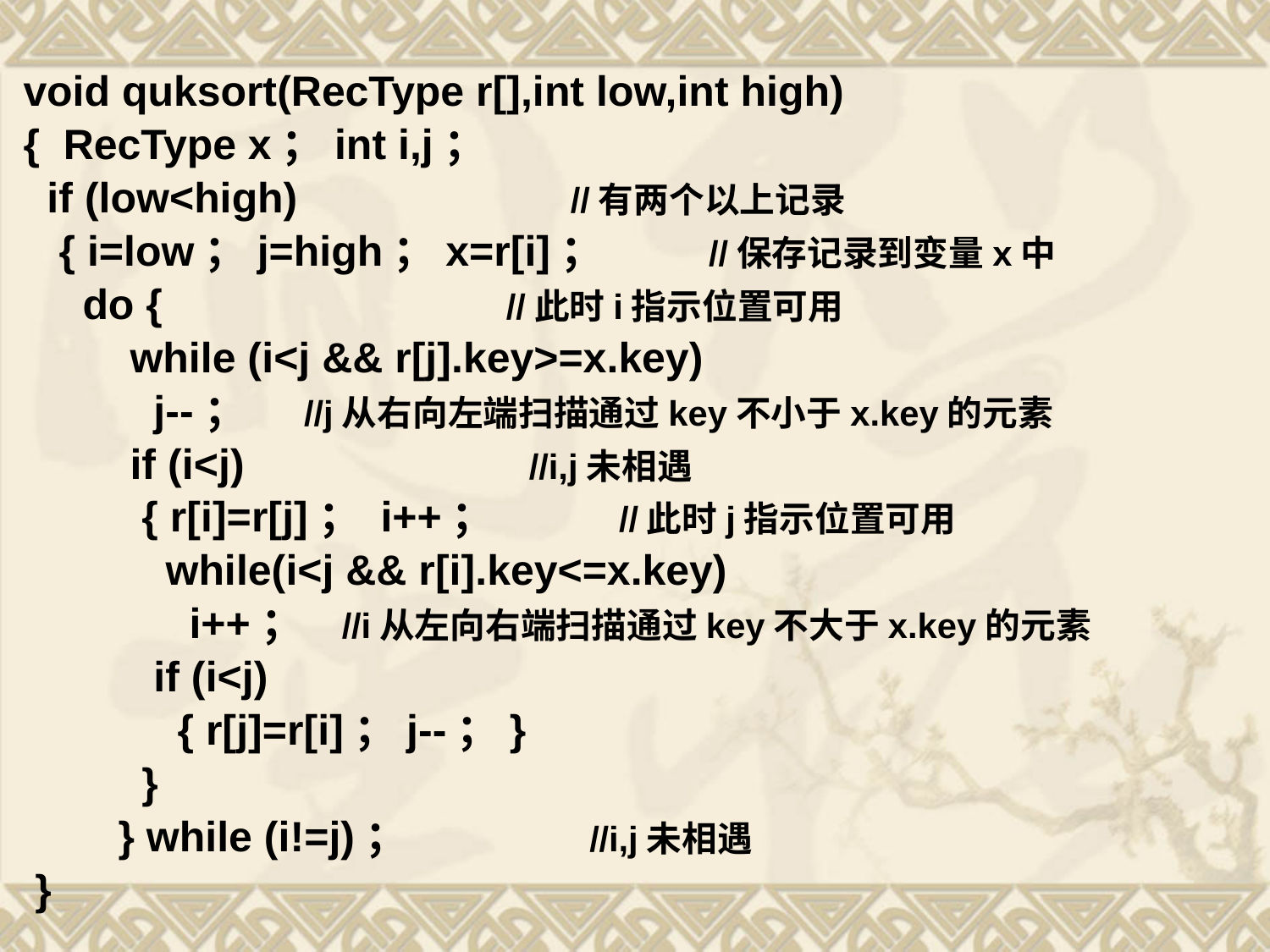

void quksort(RecType r[],int low,int high)
{  RecType x；int i,j；
  if (low<high)                       //有两个以上记录
   { i=low；j=high；x=r[i]；          //保存记录到变量x中
     do {                             //此时i指示位置可用
         while (i<j && r[j].key>=x.key)
           j--；     //j从右向左端扫描通过key不小于x.key的元素
         if (i<j)                        //i,j未相遇
          { r[i]=r[j]； i++；            //此时j指示位置可用
            while(i<j && r[i].key<=x.key)
              i++；   //i从左向右端扫描通过key不大于x.key的元素
           if (i<j)
             { r[j]=r[i]；j--；}
          }
        } while (i!=j)；                  //i,j未相遇
 }